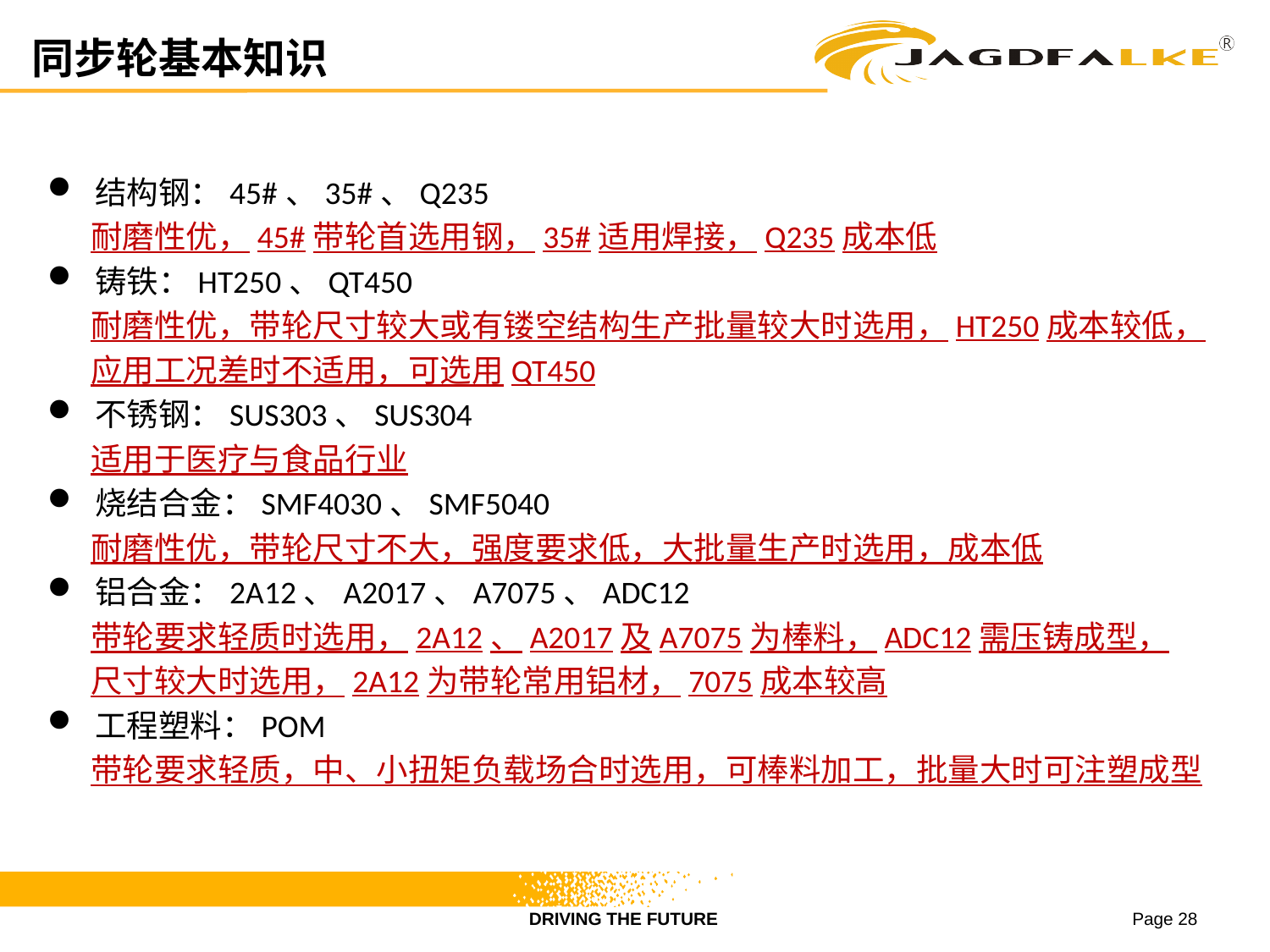

同步轮基本知识
结构钢：45#、35#、Q235
     耐磨性优，45#带轮首选用钢，35#适用焊接，Q235成本低
铸铁：HT250、QT450
     耐磨性优，带轮尺寸较大或有镂空结构生产批量较大时选用，HT250成本较低，
     应用工况差时不适用，可选用QT450
不锈钢：SUS303、SUS304
     适用于医疗与食品行业
烧结合金：SMF4030、SMF5040
     耐磨性优，带轮尺寸不大，强度要求低，大批量生产时选用，成本低
铝合金：2A12、A2017、A7075、ADC12
     带轮要求轻质时选用，2A12、A2017及A7075为棒料，ADC12需压铸成型，
     尺寸较大时选用，2A12为带轮常用铝材，7075成本较高
工程塑料：POM
     带轮要求轻质，中、小扭矩负载场合时选用，可棒料加工，批量大时可注塑成型

DRIVING THE FUTURE
Page 28